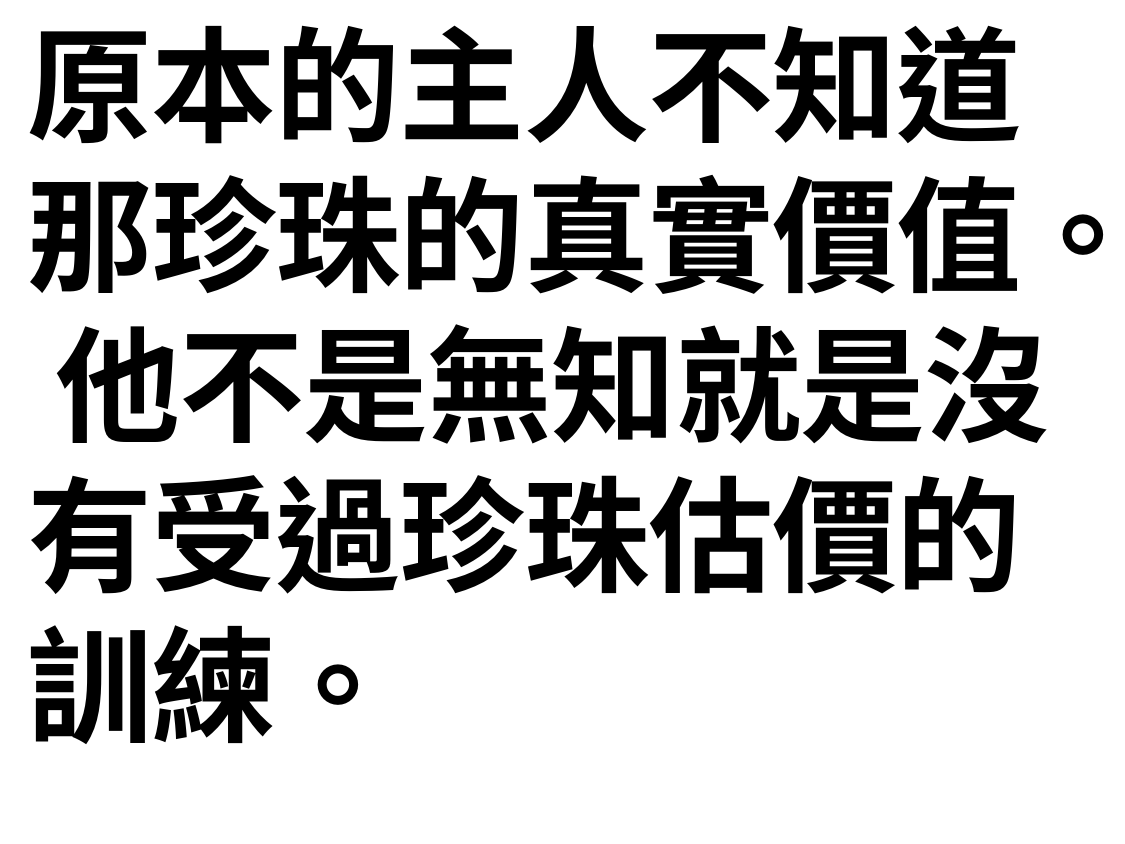

原本的主人不知道那珍珠的真實價值。 他不是無知就是沒有受過珍珠估價的訓練。